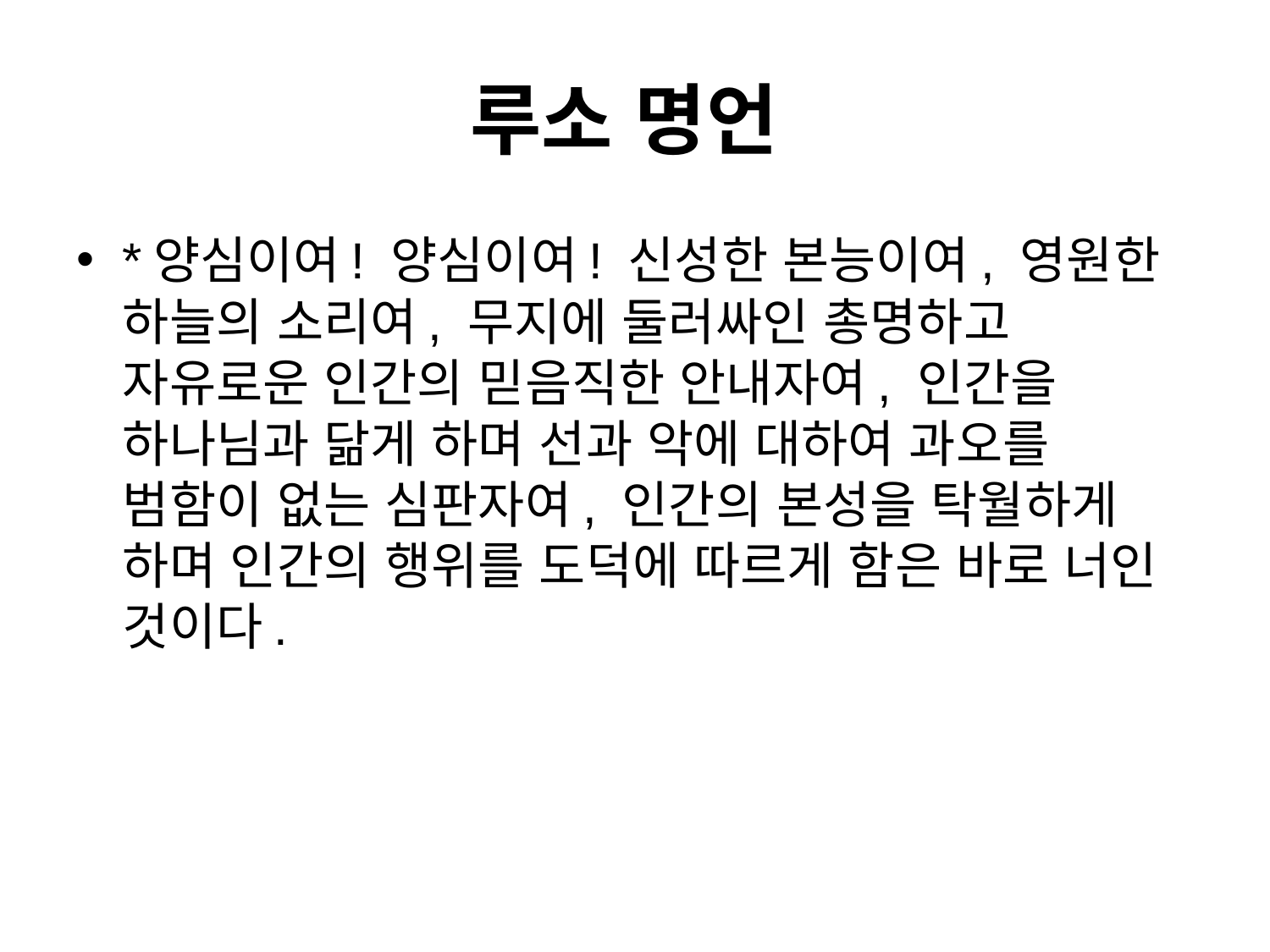

# 루소 명언
*양심이여! 양심이여! 신성한 본능이여, 영원한 하늘의 소리여, 무지에 둘러싸인 총명하고 자유로운 인간의 믿음직한 안내자여, 인간을 하나님과 닮게 하며 선과 악에 대하여 과오를 범함이 없는 심판자여, 인간의 본성을 탁월하게 하며 인간의 행위를 도덕에 따르게 함은 바로 너인 것이다.